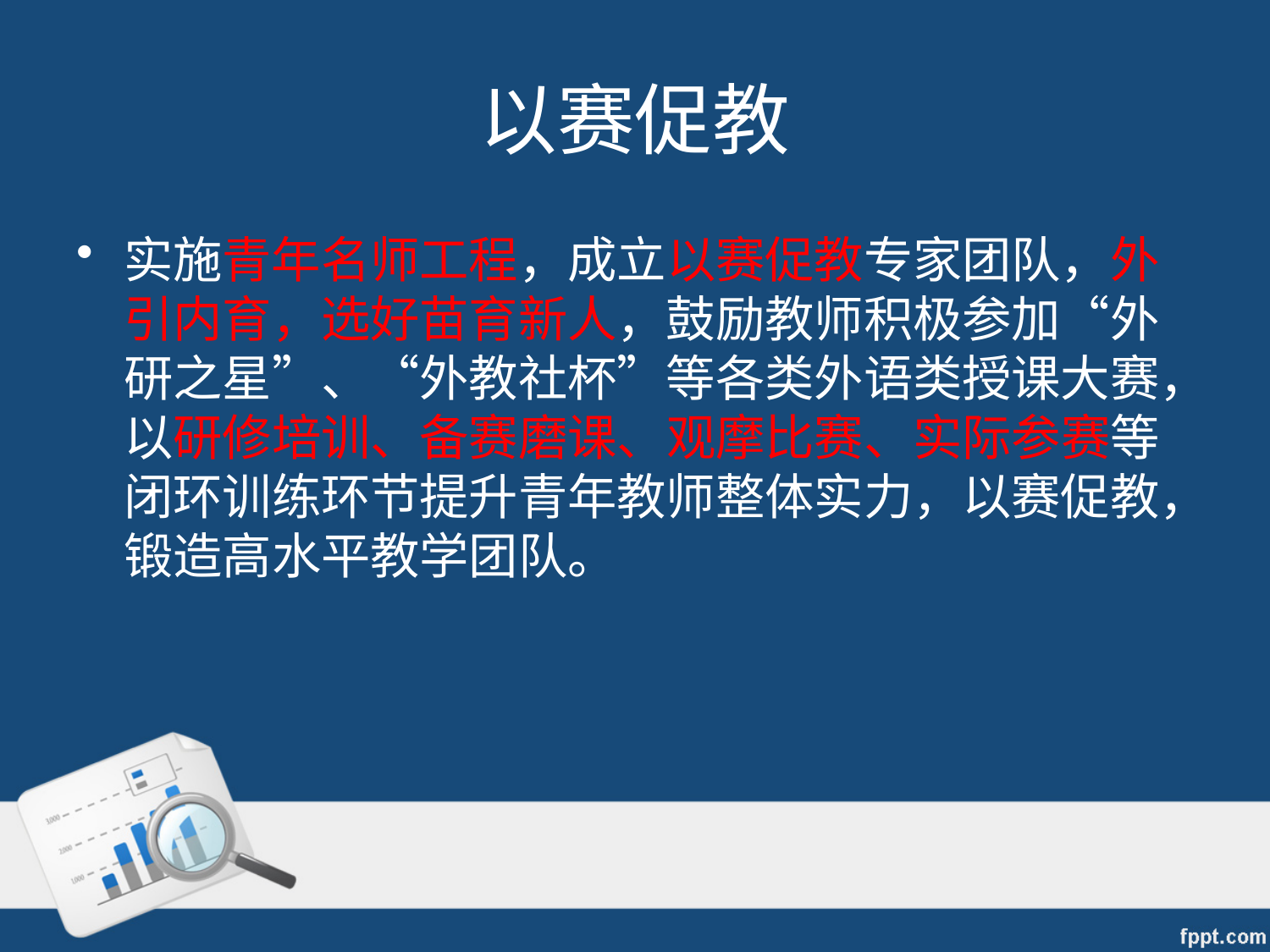

# 以赛促教
实施青年名师工程，成立以赛促教专家团队，外引内育，选好苗育新人，鼓励教师积极参加“外研之星”、“外教社杯”等各类外语类授课大赛，以研修培训、备赛磨课、观摩比赛、实际参赛等闭环训练环节提升青年教师整体实力，以赛促教，锻造高水平教学团队。